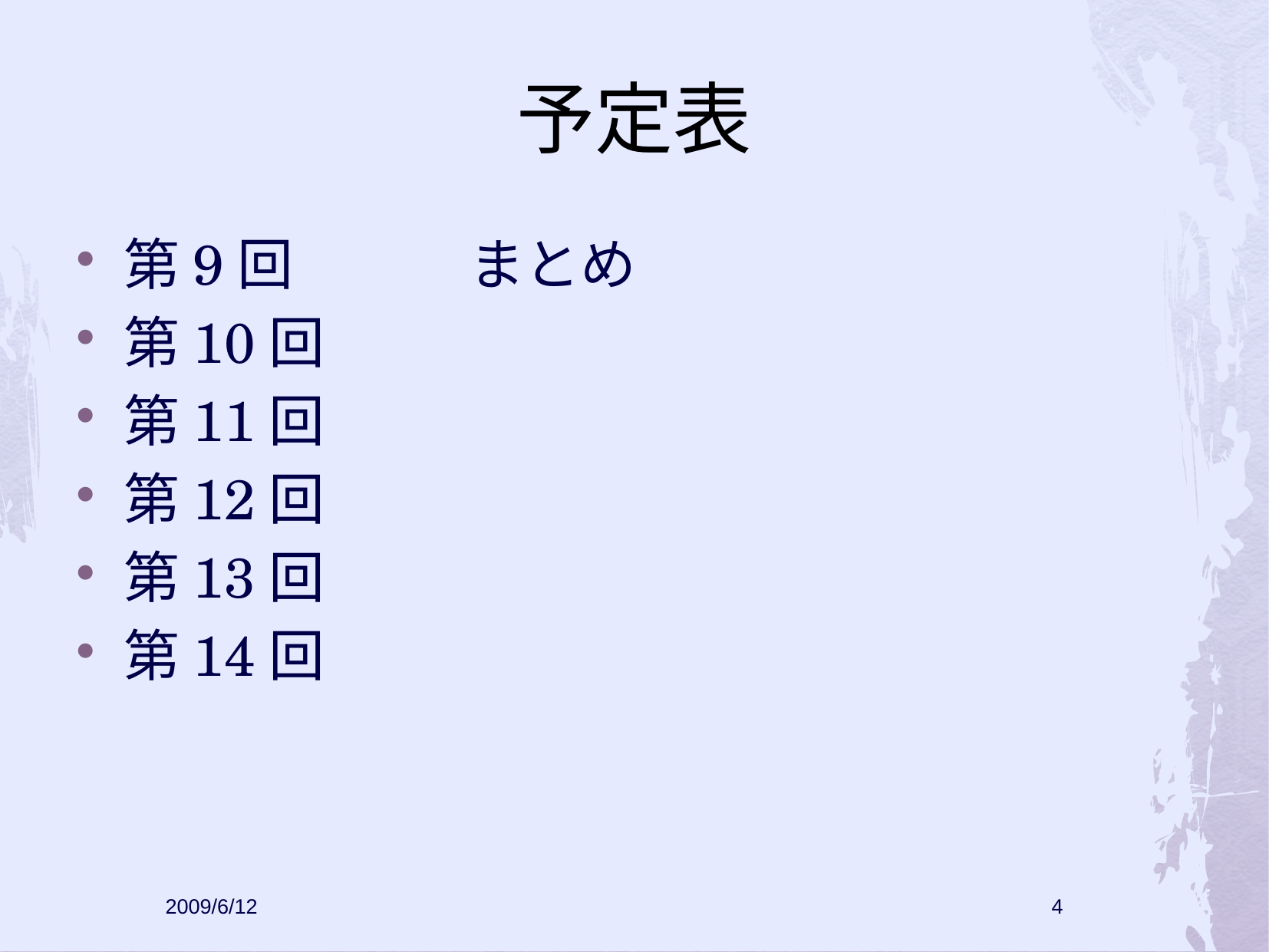

# 予定表
第9回		まとめ
第10回
第11回
第12回
第13回
第14回
2009/6/12
4